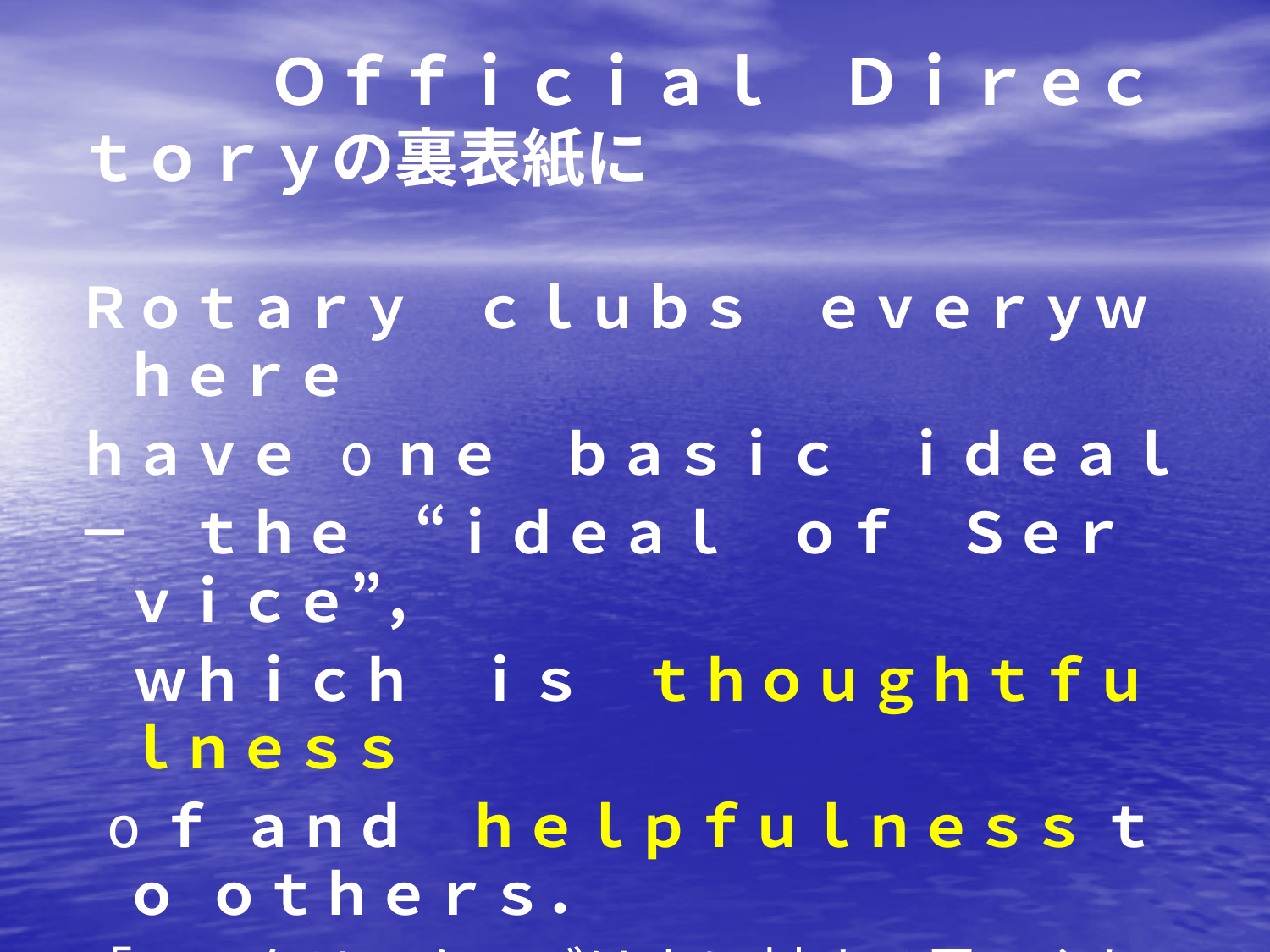

# Ｏｆｆｉｃｉａｌ　Ｄｉｒｅｃｔｏｒｙの裏表紙に
Ｒｏｔａｒｙ　ｃｌｕｂｓ　ｅｖｅｒｙｗｈｅｒｅ
ｈａｖｅ  oｎｅ　ｂａｓｉｃ　ｉｄｅａｌ
－　ｔｈｅ　“ｉｄｅａｌ　ｏｆ　Ｓｅｒｖｉｃｅ”，
　ｗｈｉｃｈ　ｉｓ　ｔｈｏｕｇｈｔｆｕｌｎｅｓｓ
  oｆ  ａｎｄ　ｈｅｌｐｆｕｌｎｅｓｓ ｔｏ  ｏｔｈｅｒｓ．
「ロータリークラブは人に対する思いやりや人のお役にたつこと,という奉仕の理想という基本理念を持っている」